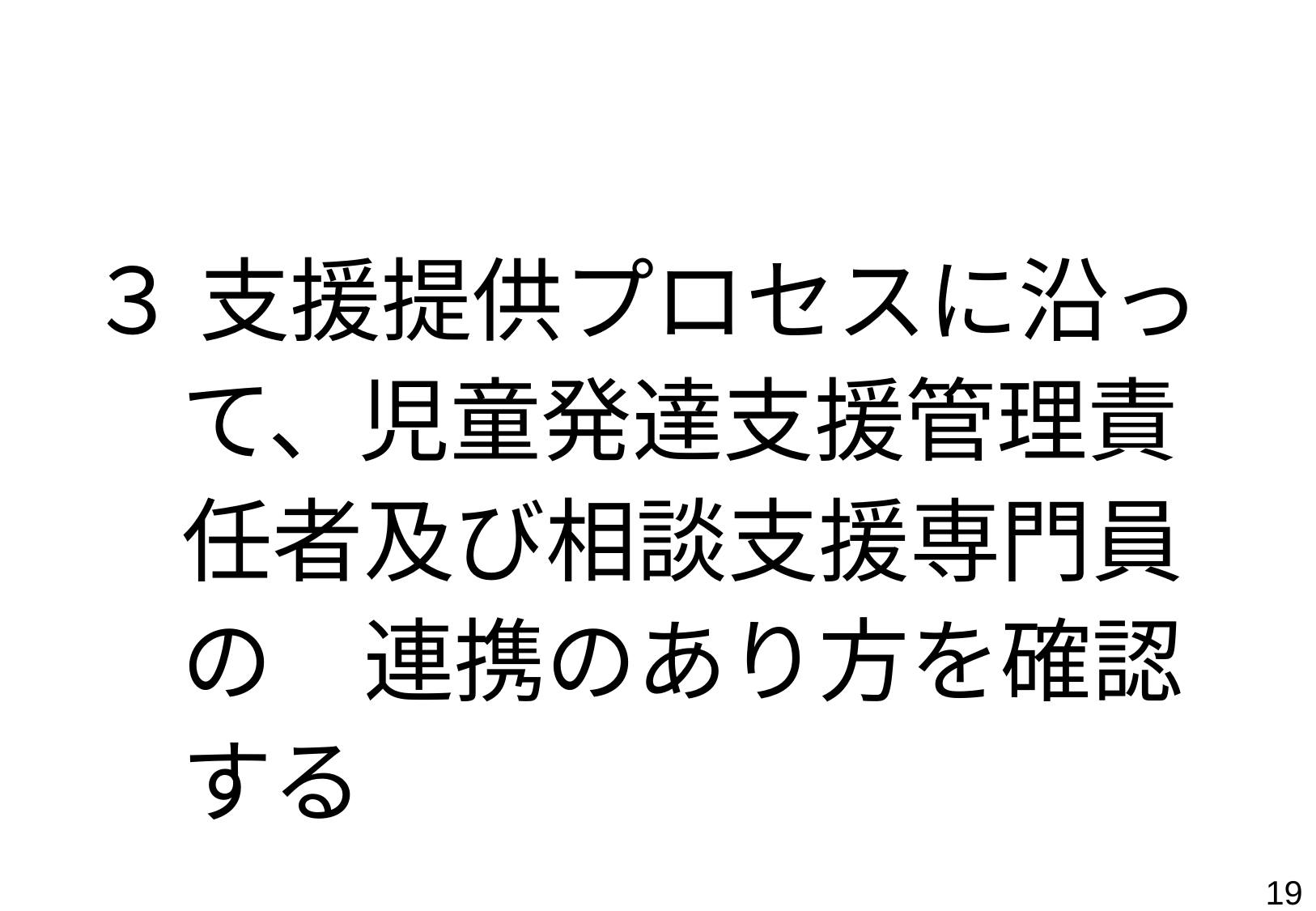

３ 支援提供プロセスに沿って、児童発達支援管理責任者及び相談支援専門員の　連携のあり方を確認する
19